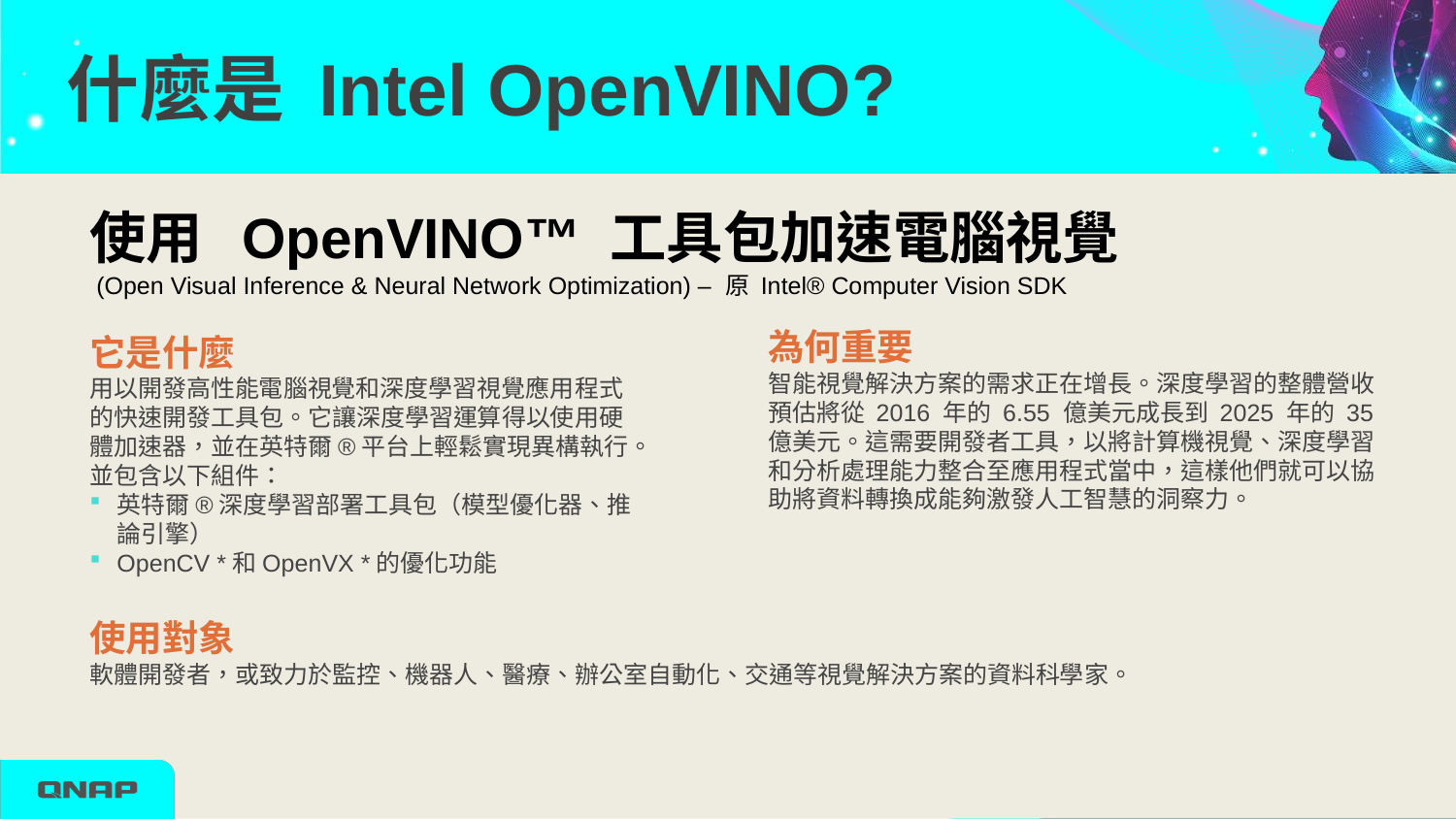

# 什麼是 Intel OpenVINO?
使用  OpenVINO™ 工具包加速電腦視覺
 (Open Visual Inference & Neural Network Optimization) – 原 Intel® Computer Vision SDK
為何重要​
智能視覺解決方案的需求正在增長。深度學習的整體營收預估將從 2016 年的 6.55 億美元成長到 2025 年的 35 億美元。這需要開發者工具，以將計算機視覺、深度學習和分析處理能力整合至應用程式當中，這樣他們就可以協助將資料轉換成能夠激發人工智慧的洞察力。
它是什麼​
用以開發高性能電腦視覺和深度學習視覺應用程式的快速開發工具包。它讓深度學習運算得以使用硬體加速器，並在英特爾®平台上輕鬆實現異構執行。並包含以下組件：
英特爾®深度學習部署工具包（模型優化器、推論引擎）
OpenCV *和OpenVX *的優化功能
使用對象​
軟體開發者，或致力於監控、機器人、醫療、辦公室自動化、交通等視覺解決方案的資料科學家。